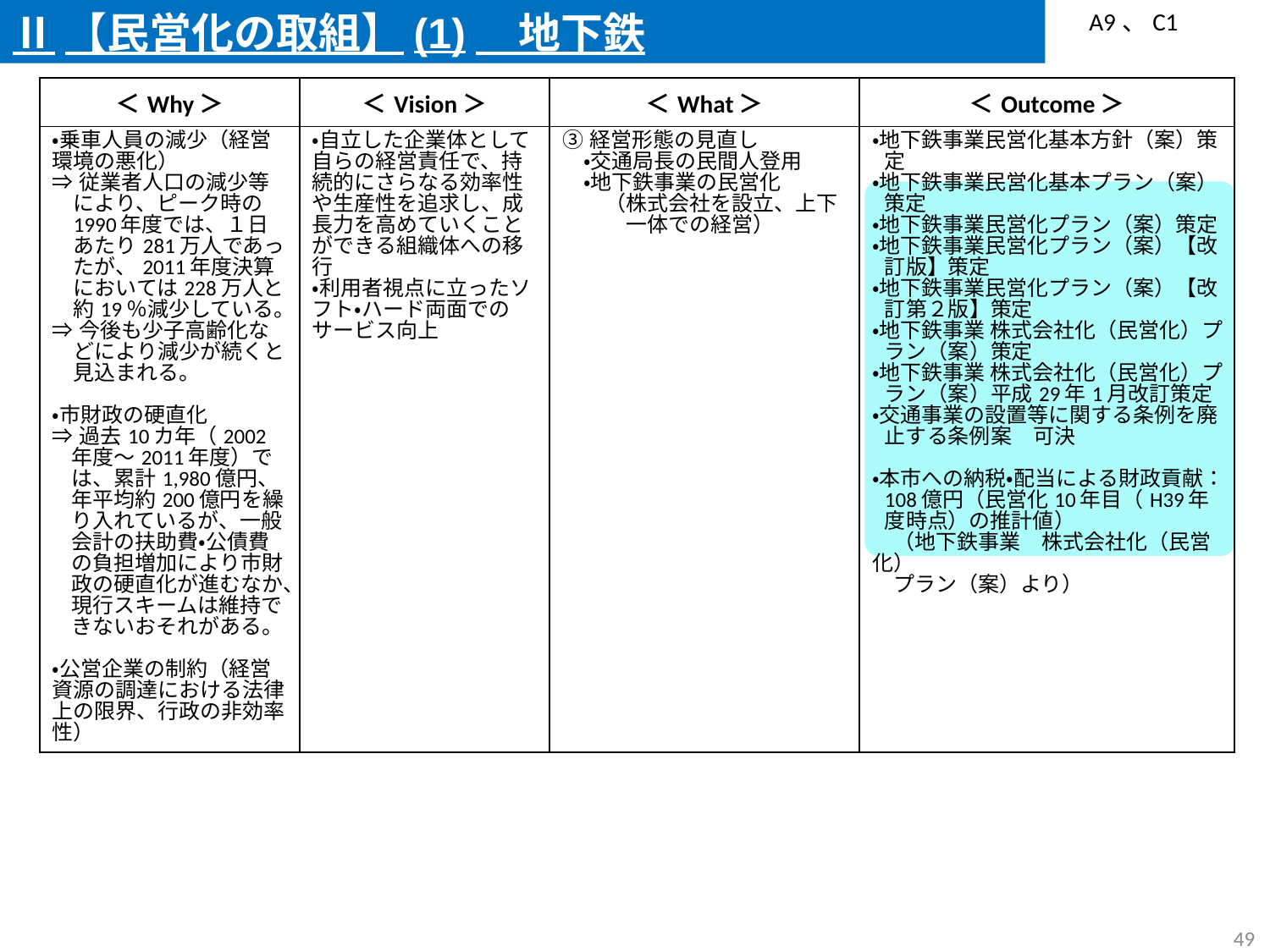

Ⅱ【民営化の取組】(1)　地下鉄
A9、C1
| ＜Why＞ | ＜Vision＞ | ＜What＞ | ＜Outcome＞ |
| --- | --- | --- | --- |
| ・乗車人員の減少（経営環境の悪化） ⇒従業者人口の減少等により、ピーク時の1990年度では、１日あたり281万人であったが、2011年度決算においては228万人と約19％減少している。 ⇒今後も少子高齢化などにより減少が続くと見込まれる。 ・市財政の硬直化 ⇒過去10カ年（2002年度～2011年度）では、累計1,980億円、年平均約200億円を繰り入れているが、一般会計の扶助費・公債費の負担増加により市財政の硬直化が進むなか、現行スキームは維持できないおそれがある。 ・公営企業の制約（経営資源の調達における法律上の限界、行政の非効率性） | ・自立した企業体として自らの経営責任で、持続的にさらなる効率性や生産性を追求し、成長力を高めていくことができる組織体への移行 ・利用者視点に立ったソフト・ハード両面でのサービス向上 | ③経営形態の見直し 　・交通局長の民間人登用 　・地下鉄事業の民営化 　　（株式会社を設立、上下 　　　一体での経営） | ・地下鉄事業民営化基本方針（案）策定 ・地下鉄事業民営化基本プラン（案）策定 ・地下鉄事業民営化プラン（案）策定 ・地下鉄事業民営化プラン（案）【改訂版】策定 ・地下鉄事業民営化プラン（案）【改訂第２版】策定 ・地下鉄事業 株式会社化（民営化）プラン（案）策定 ・地下鉄事業 株式会社化（民営化）プラン（案）平成29年1月改訂策定 ・交通事業の設置等に関する条例を廃止する条例案　可決 ・本市への納税・配当による財政貢献：108億円（民営化10年目（H39年度時点）の推計値） 　（地下鉄事業　株式会社化（民営化） 　プラン（案）より） |

49